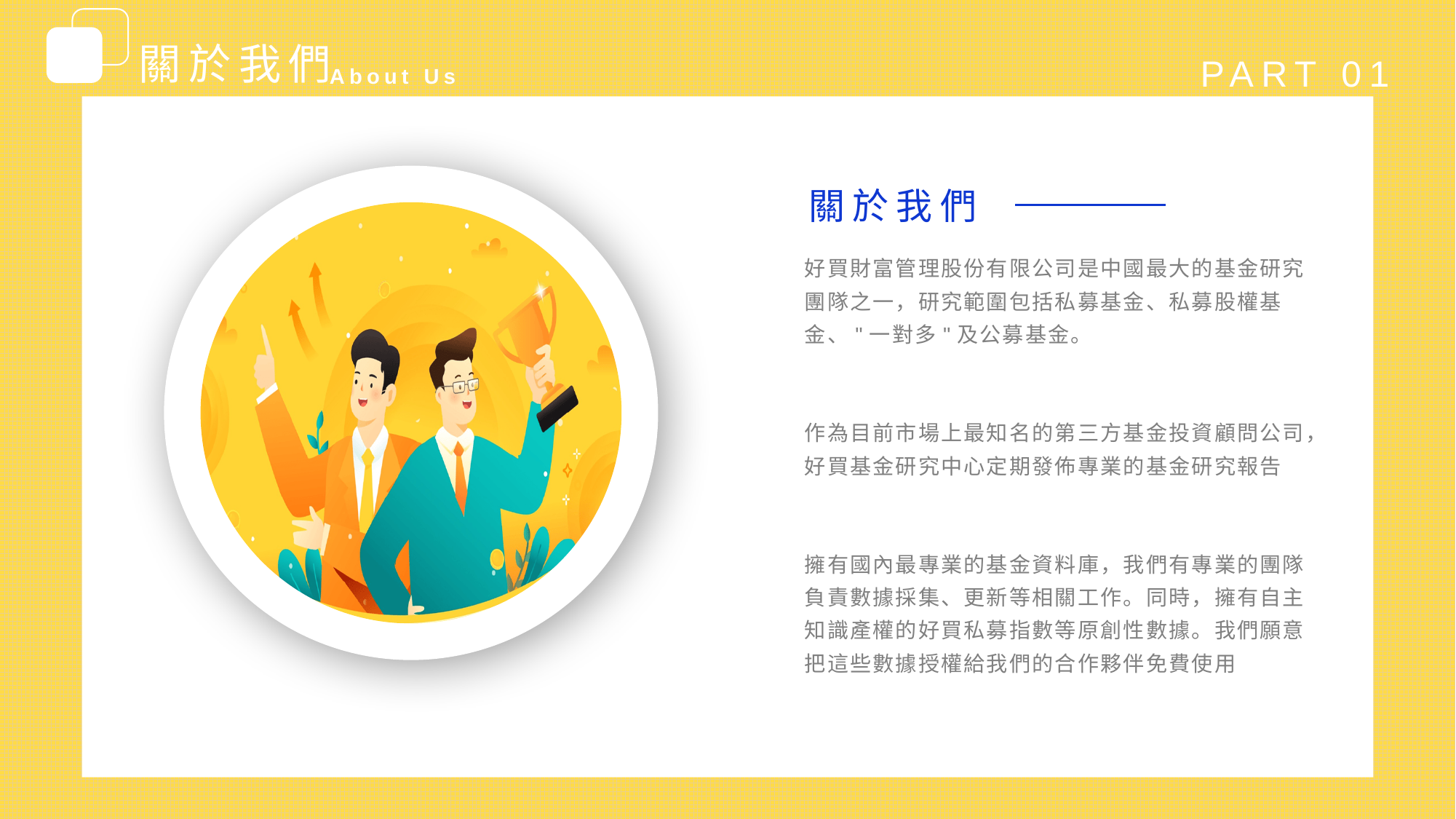

關於我們
PART 01
About Us

關於我們

好買財富管理股份有限公司是中國最大的基金研究團隊之一，研究範圍包括私募基金、私募股權基金、"一對多"及公募基金。
作為目前市場上最知名的第三方基金投資顧問公司，好買基金研究中心定期發佈專業的基金研究報告
擁有國內最專業的基金資料庫，我們有專業的團隊負責數據採集、更新等相關工作。同時，擁有自主知識產權的好買私募指數等原創性數據。我們願意把這些數據授權給我們的合作夥伴免費使用